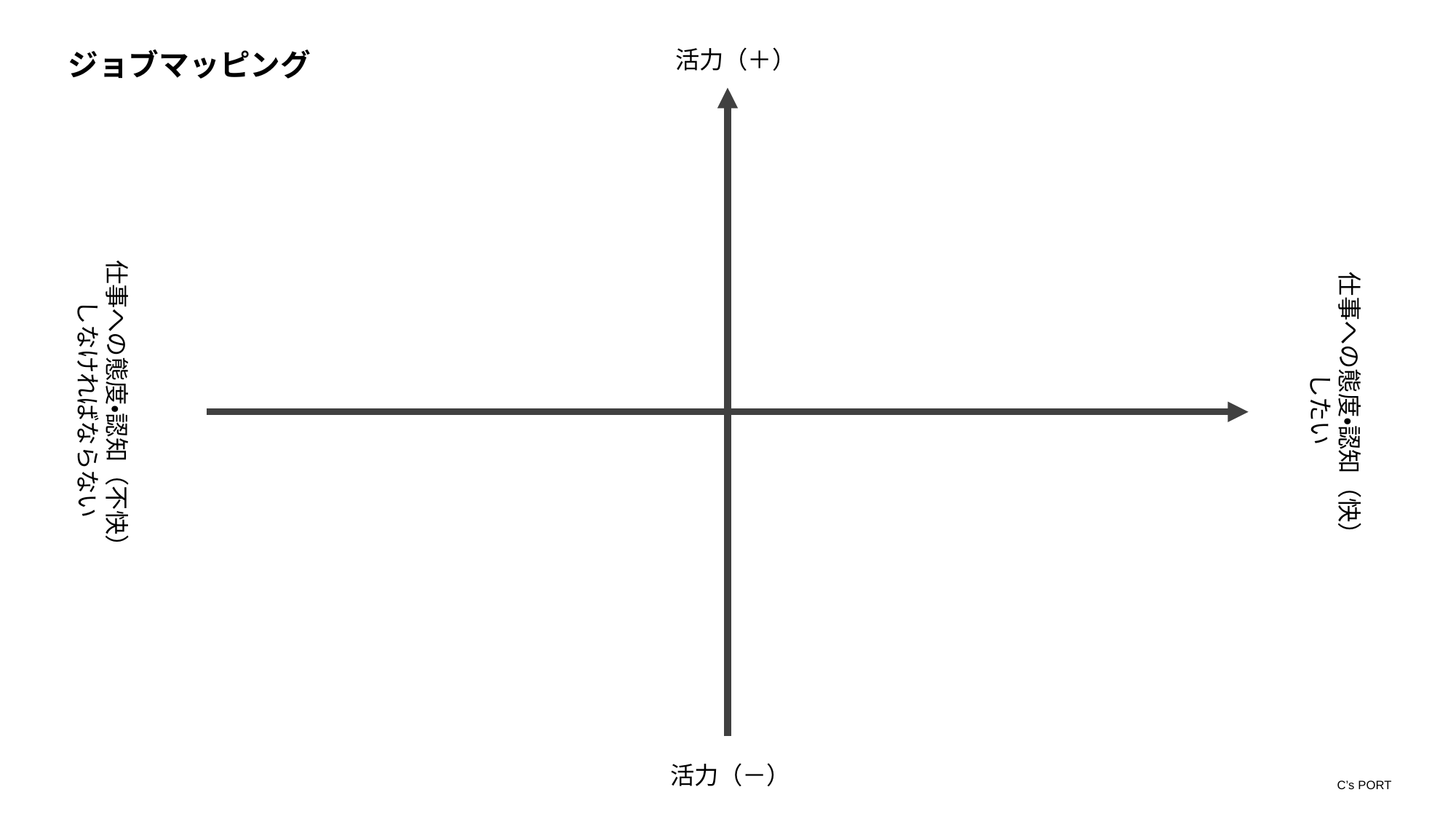

活力（＋）
ジョブマッピング
仕事への態度・認知（不快）
しなければならない
仕事への態度・認知（快）
したい
活力（－）
C’s PORT